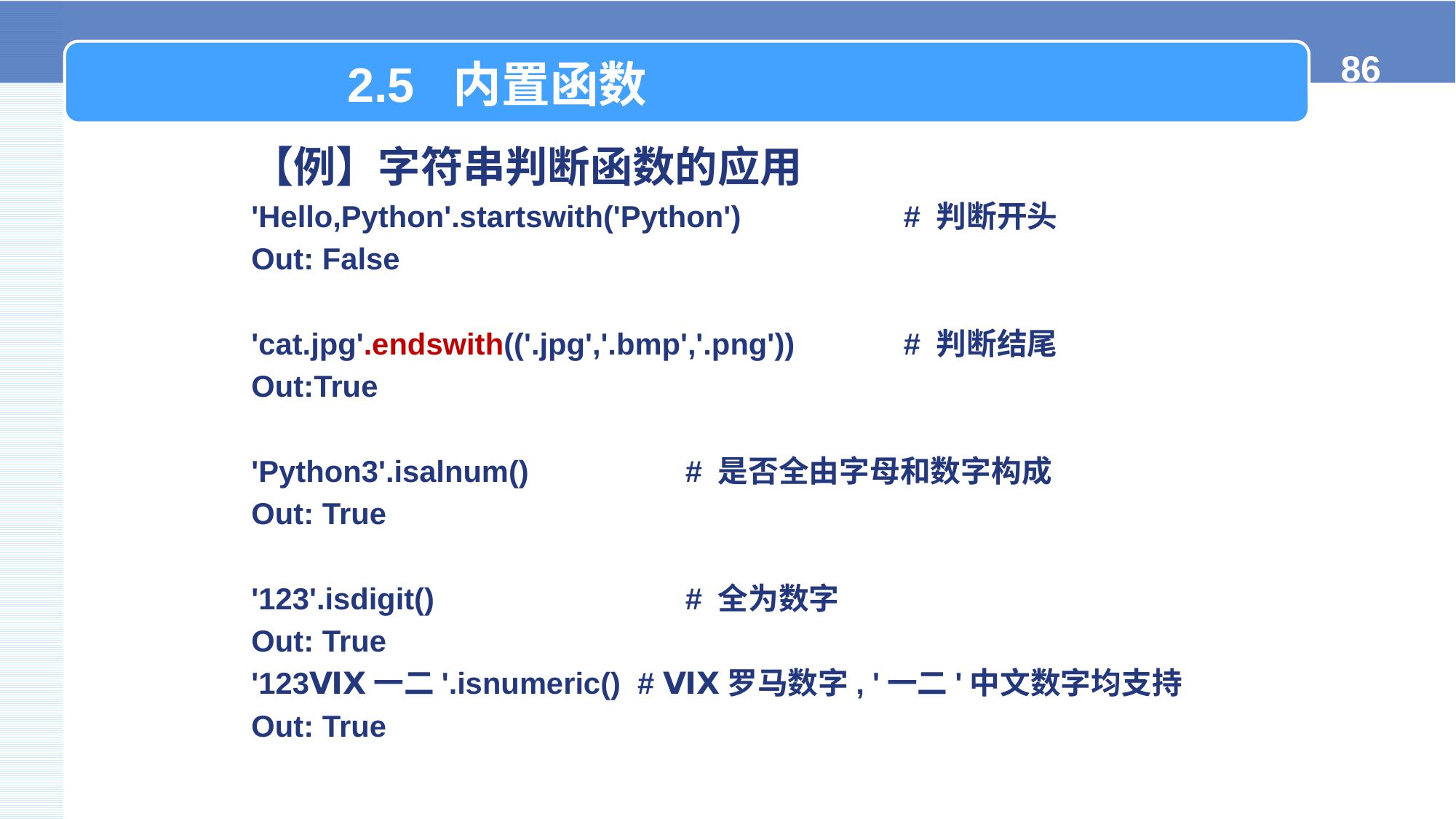

2.5  内置函数
【例】字符串判断函数的应用
'Hello,Python'.startswith('Python')		# 判断开头
Out: False

'cat.jpg'.endswith(('.jpg','.bmp','.png'))    	# 判断结尾
Out:True

'Python3'.isalnum()		# 是否全由字母和数字构成
Out: True

'123'.isdigit()                      	# 全为数字
Out: True
'123ⅥⅩ一二'.isnumeric()  # ⅥⅩ罗马数字, '一二'中文数字均支持
Out: True